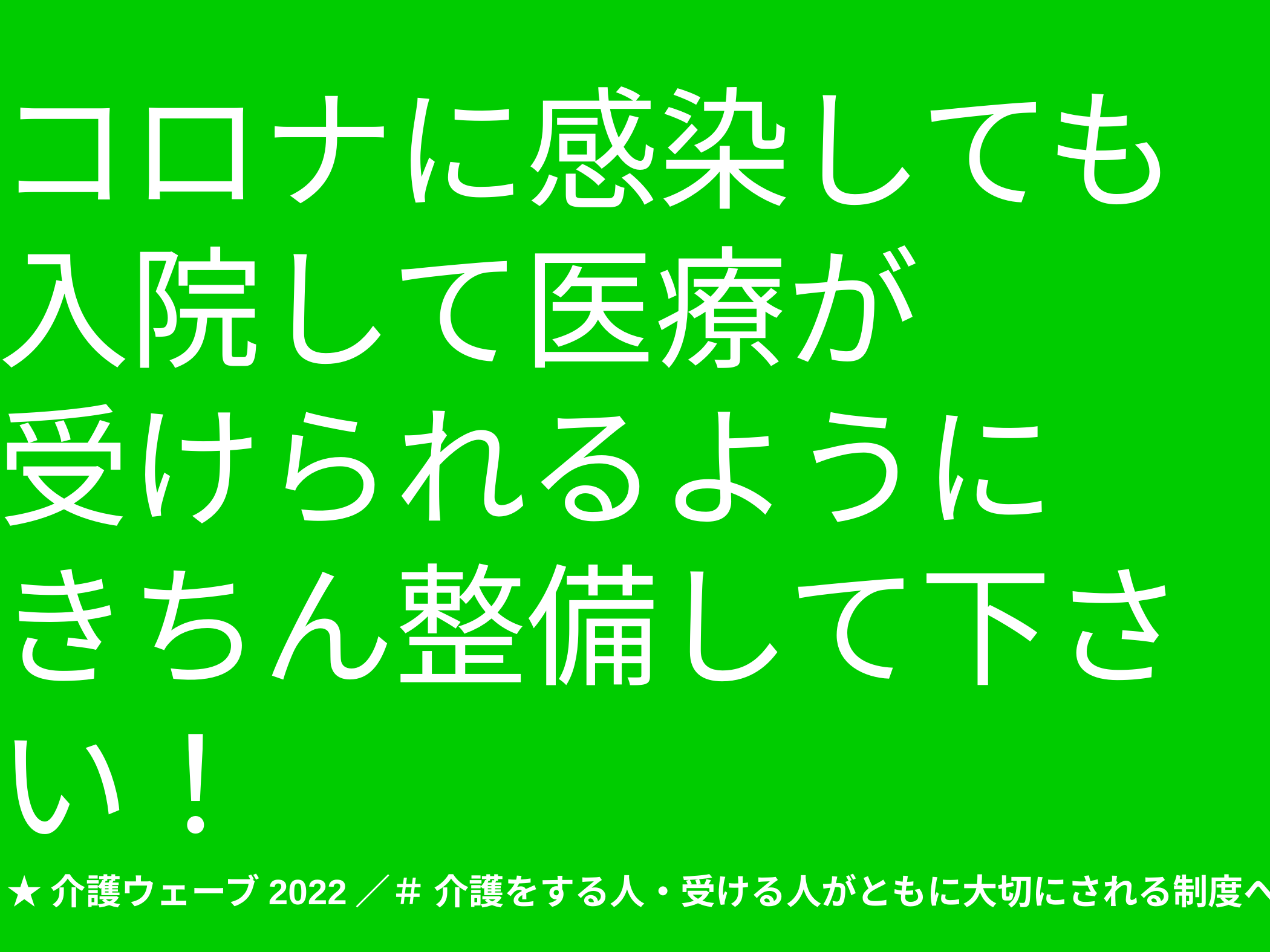

コロナに感染しても
入院して医療が
受けられるように
きちん整備して下さい！
★介護ウェーブ2022／＃ 介護をする人・受ける人がともに大切にされる制度へ